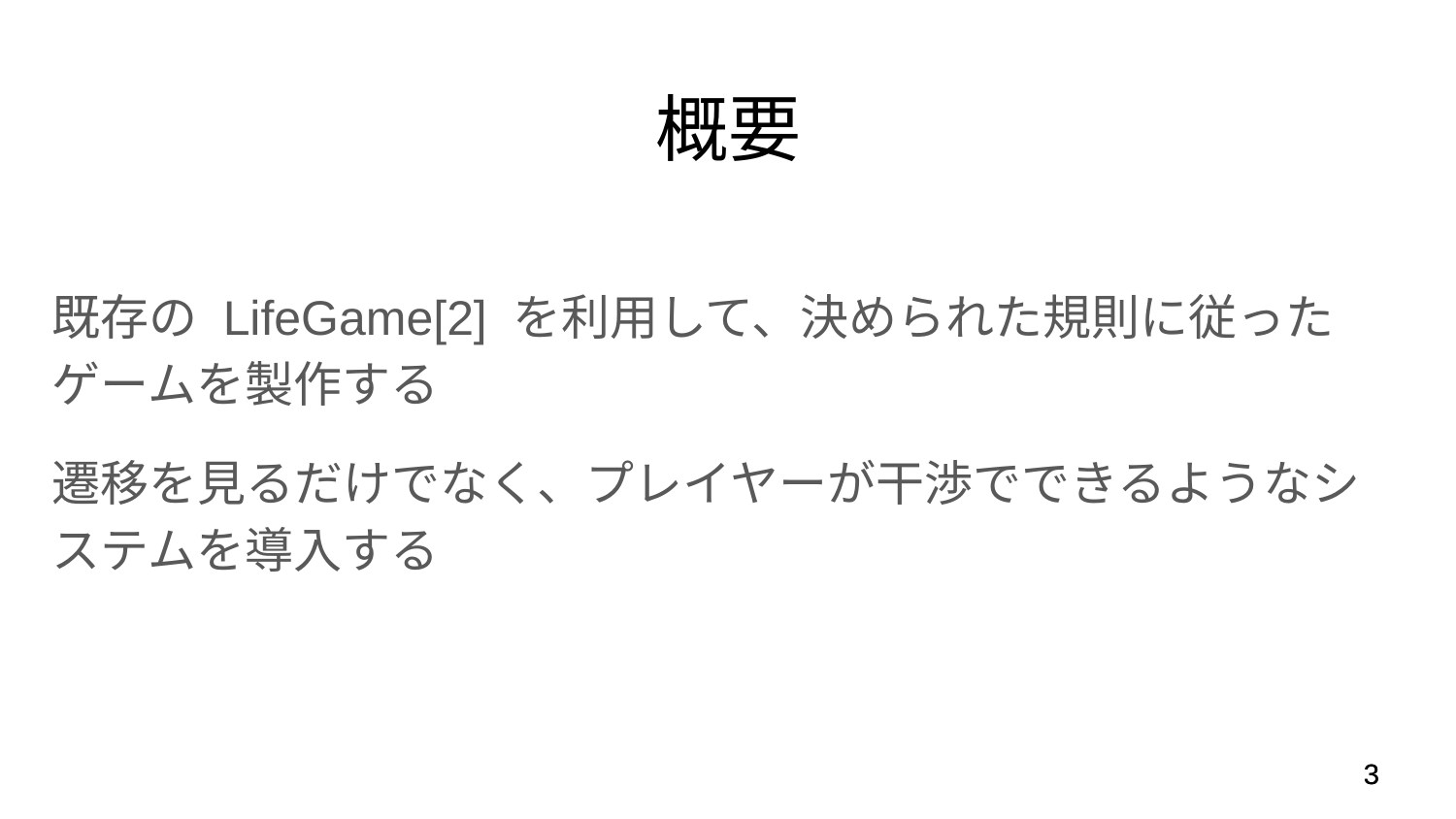

# 概要
既存の LifeGame[2] を利用して、決められた規則に従ったゲームを製作する
遷移を見るだけでなく、プレイヤーが干渉でできるようなシステムを導入する

3
3